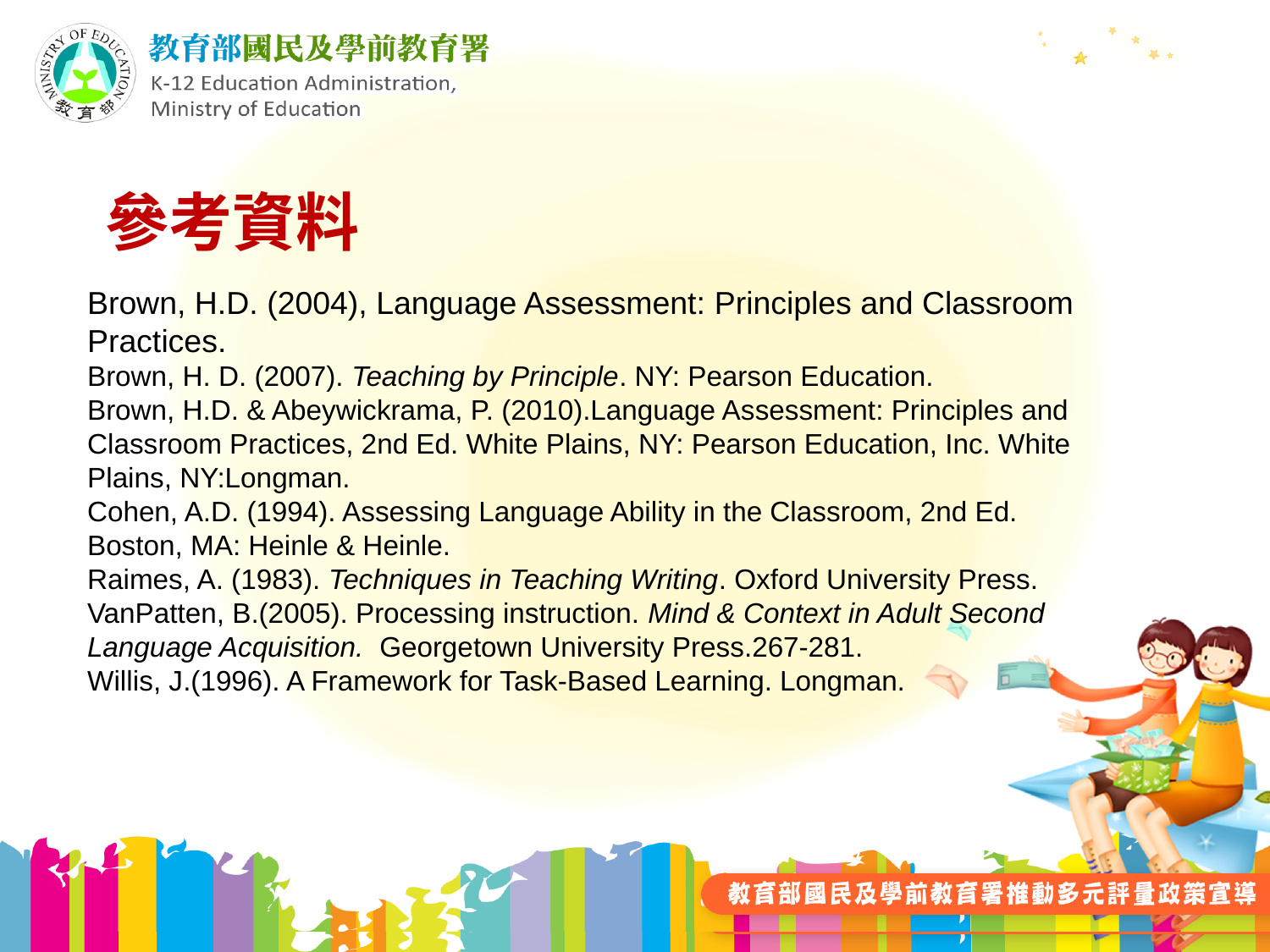

參考資料
Brown, H.D. (2004), Language Assessment: Principles and Classroom Practices.
Brown, H. D. (2007). Teaching by Principle. NY: Pearson Education.
Brown, H.D. & Abeywickrama, P. (2010).Language Assessment: Principles and
Classroom Practices, 2nd Ed. White Plains, NY: Pearson Education, Inc. White Plains, NY:Longman.
Cohen, A.D. (1994). Assessing Language Ability in the Classroom, 2nd Ed. Boston, MA: Heinle & Heinle.
Raimes, A. (1983). Techniques in Teaching Writing. Oxford University Press.
VanPatten, B.(2005). Processing instruction. Mind & Context in Adult Second Language Acquisition.  Georgetown University Press.267-281.
Willis, J.(1996). A Framework for Task-Based Learning. Longman.